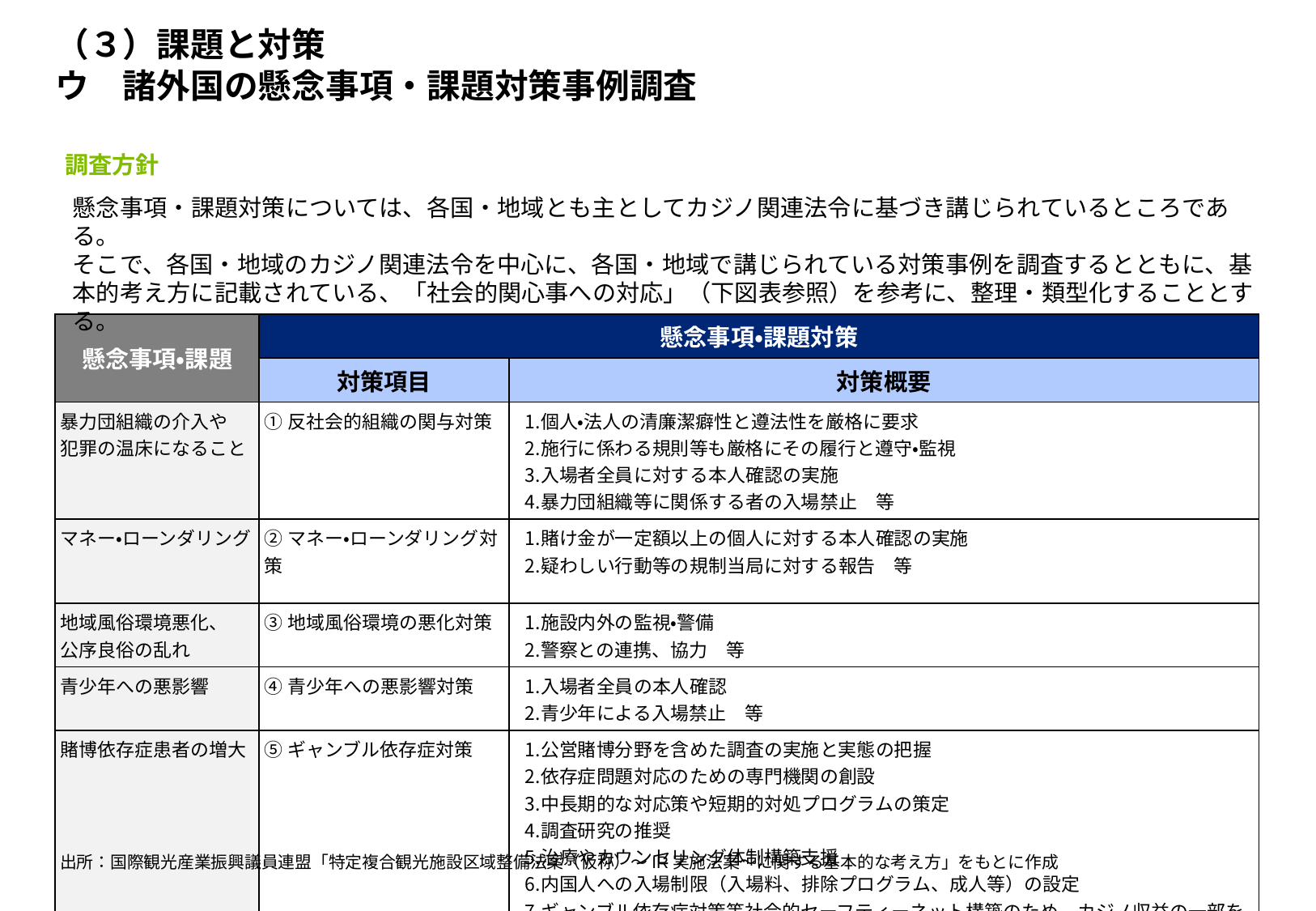

# （３）課題と対策 ウ　諸外国の懸念事項・課題対策事例調査
調査方針
懸念事項・課題対策については、各国・地域とも主としてカジノ関連法令に基づき講じられているところである。
そこで、各国・地域のカジノ関連法令を中心に、各国・地域で講じられている対策事例を調査するとともに、基本的考え方に記載されている、「社会的関心事への対応」（下図表参照）を参考に、整理・類型化することとする。
| 懸念事項・課題 | 懸念事項・課題対策 |  |
| --- | --- | --- |
|  | 対策項目 | 対策概要 |
| 暴力団組織の介入や 犯罪の温床になること | ①反社会的組織の関与対策 | 個人・法人の清廉潔癖性と遵法性を厳格に要求 施行に係わる規則等も厳格にその履行と遵守・監視 入場者全員に対する本人確認の実施 暴力団組織等に関係する者の入場禁止　等 |
| マネー・ローンダリング | ②マネー・ローンダリング対策 | 賭け金が一定額以上の個人に対する本人確認の実施 疑わしい行動等の規制当局に対する報告　等 |
| 地域風俗環境悪化、 公序良俗の乱れ | ③地域風俗環境の悪化対策 | 施設内外の監視・警備 警察との連携、協力　等 |
| 青少年への悪影響 | ④青少年への悪影響対策 | 入場者全員の本人確認 青少年による入場禁止　等 |
| 賭博依存症患者の増大 | ⑤ギャンブル依存症対策 | 公営賭博分野を含めた調査の実施と実態の把握 依存症問題対応のための専門機関の創設 中長期的な対応策や短期的対処プログラムの策定 調査研究の推奨 治療やカウンセリング体制構築支援 内国人への入場制限（入場料、排除プログラム、成人等）の設定 ギャンブル依存症対策等社会的セーフティーネット構築のため、カジノ収益の一部を納付等 |
出所：国際観光産業振興議員連盟「特定複合観光施設区域整備法案（仮称）～IR実施法案～に関する基本的な考え方」をもとに作成
34